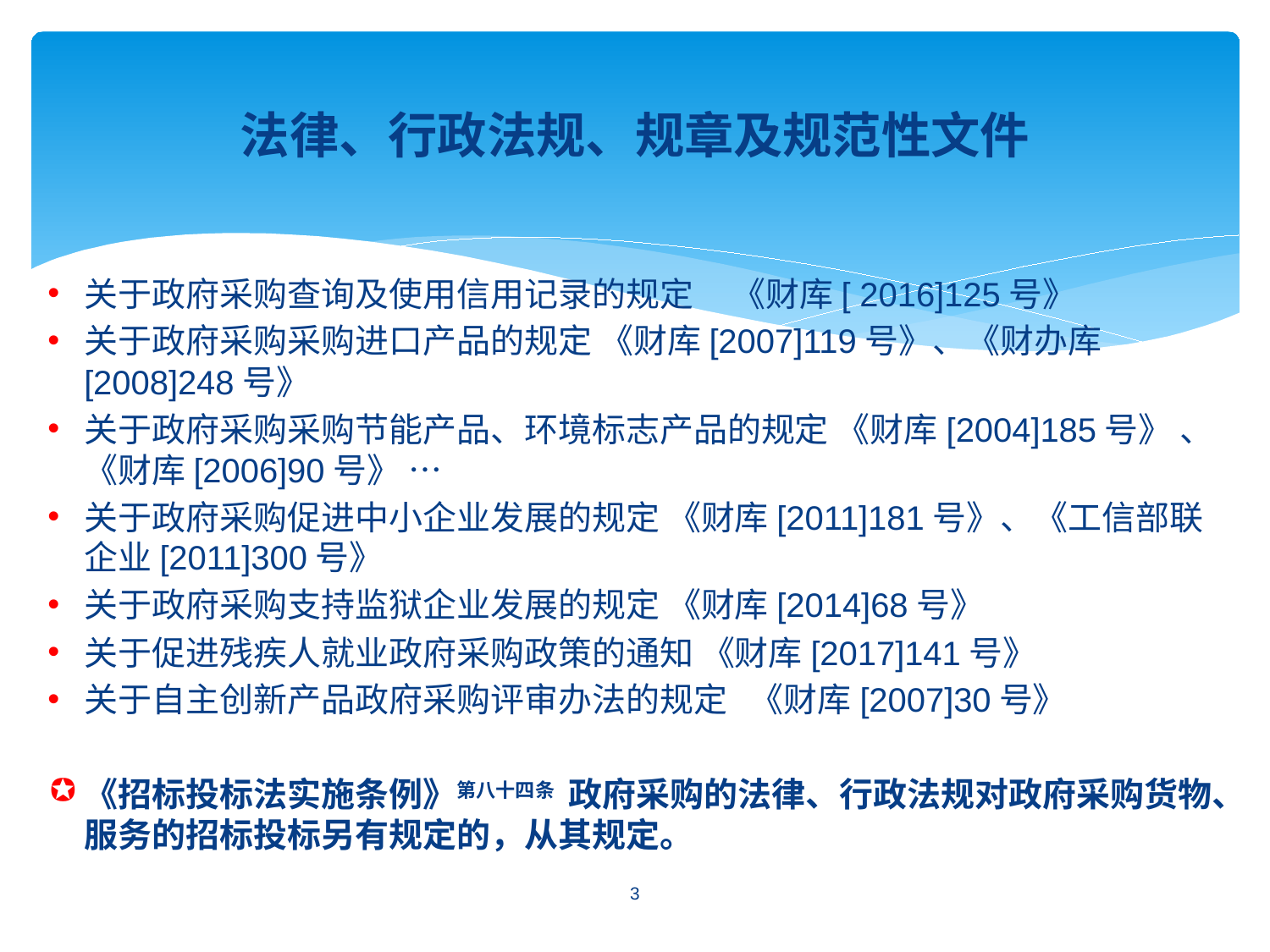

# 法律、行政法规、规章及规范性文件
关于政府采购查询及使用信用记录的规定     《财库[ 2016]125号》
关于政府采购采购进口产品的规定 《财库[2007]119号》、《财办库[2008]248号》
关于政府采购采购节能产品、环境标志产品的规定 《财库[2004]185号》 、《财库[2006]90号》 …
关于政府采购促进中小企业发展的规定 《财库[2011]181号》、《工信部联企业[2011]300号》
关于政府采购支持监狱企业发展的规定 《财库[2014]68号》
关于促进残疾人就业政府采购政策的通知 《财库[2017]141号》
关于自主创新产品政府采购评审办法的规定   《财库[2007]30号》

《招标投标法实施条例》第八十四条   政府采购的法律、行政法规对政府采购货物、服务的招标投标另有规定的，从其规定。
3